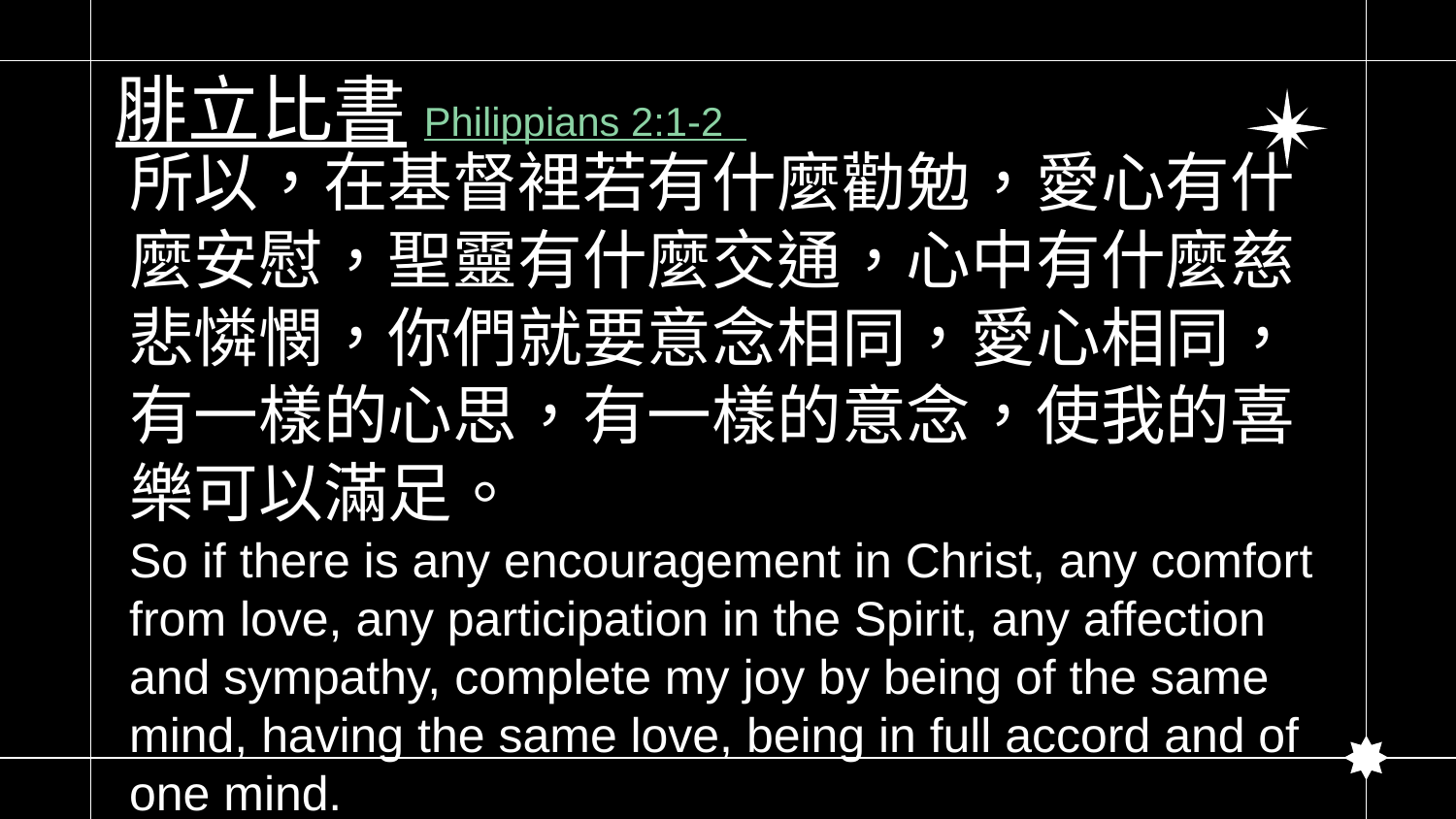

# 腓立比書Philippians 2:1-2

所以，在基督裡若有什麼勸勉，愛心有什麼安慰，聖靈有什麼交通，心中有什麼慈悲憐憫，你們就要意念相同，愛心相同，有一樣的心思，有一樣的意念，使我的喜樂可以滿足。
So if there is any encouragement in Christ, any comfort from love, any participation in the Spirit, any affection and sympathy, complete my joy by being of the same mind, having the same love, being in full accord and of one mind.